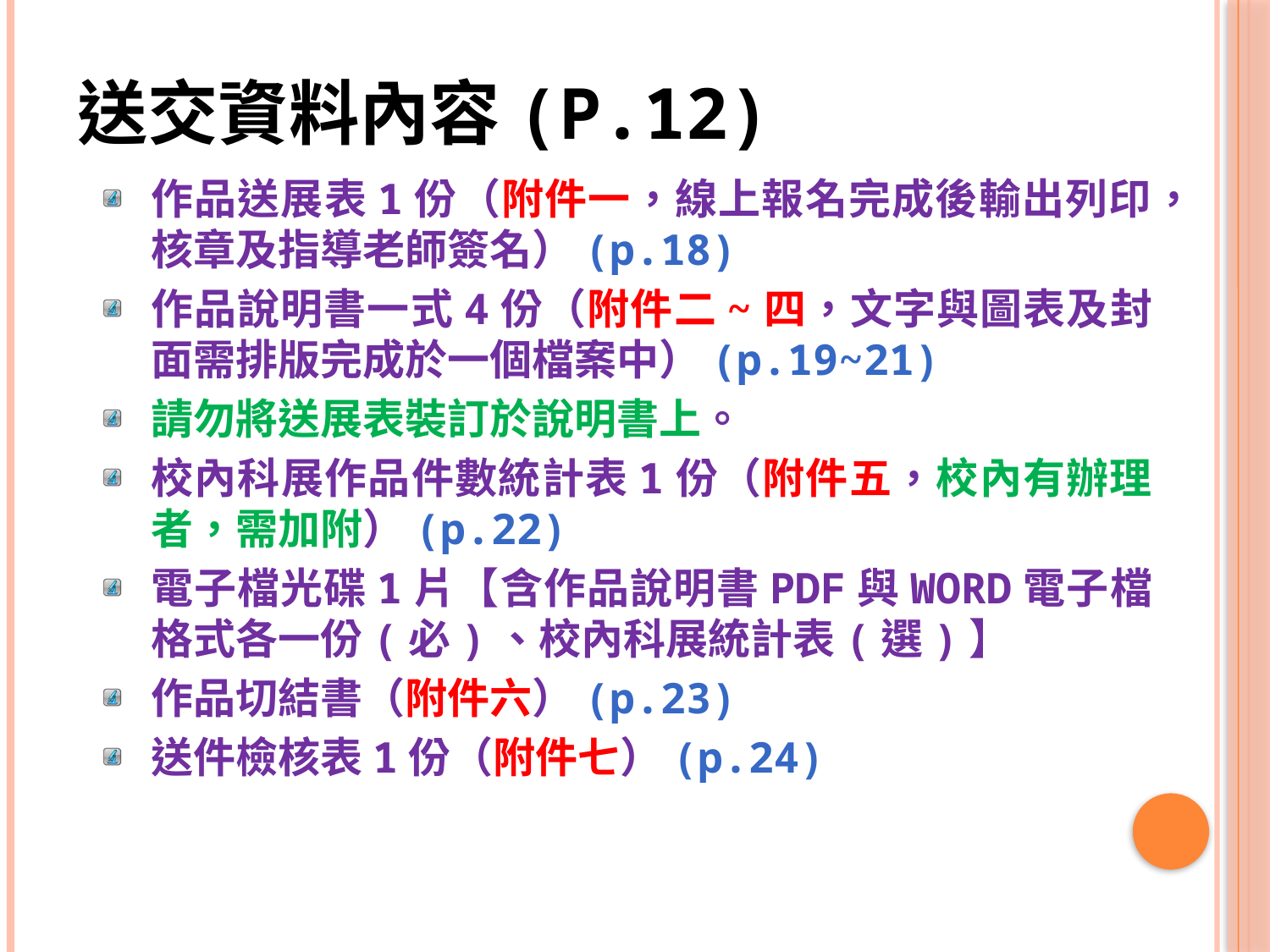

# 送交資料內容(P.12)
作品送展表1份（附件一，線上報名完成後輸出列印，核章及指導老師簽名）(p.18)
作品說明書一式4份（附件二~四，文字與圖表及封面需排版完成於一個檔案中）(p.19~21)
請勿將送展表裝訂於說明書上。
校內科展作品件數統計表1份（附件五，校內有辦理者，需加附）(p.22)
電子檔光碟1片【含作品說明書PDF與WORD電子檔格式各一份(必)、校內科展統計表(選)】
作品切結書（附件六）(p.23)
送件檢核表1份（附件七）(p.24)